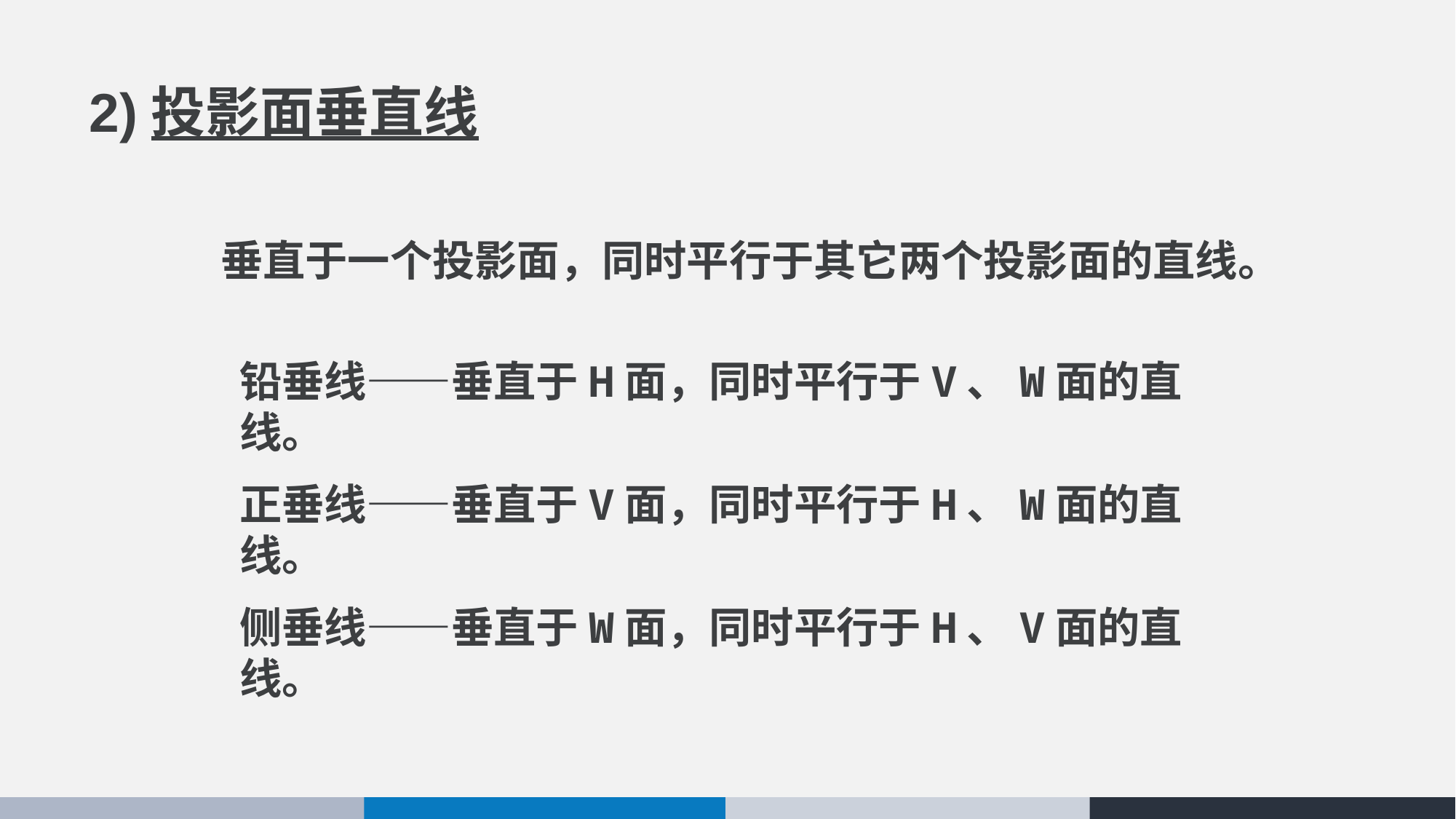

2)投影面垂直线
垂直于一个投影面，同时平行于其它两个投影面的直线。
铅垂线——垂直于H面，同时平行于V、W面的直线。
正垂线——垂直于V面，同时平行于H、W面的直线。
侧垂线——垂直于W面，同时平行于H、V面的直线。